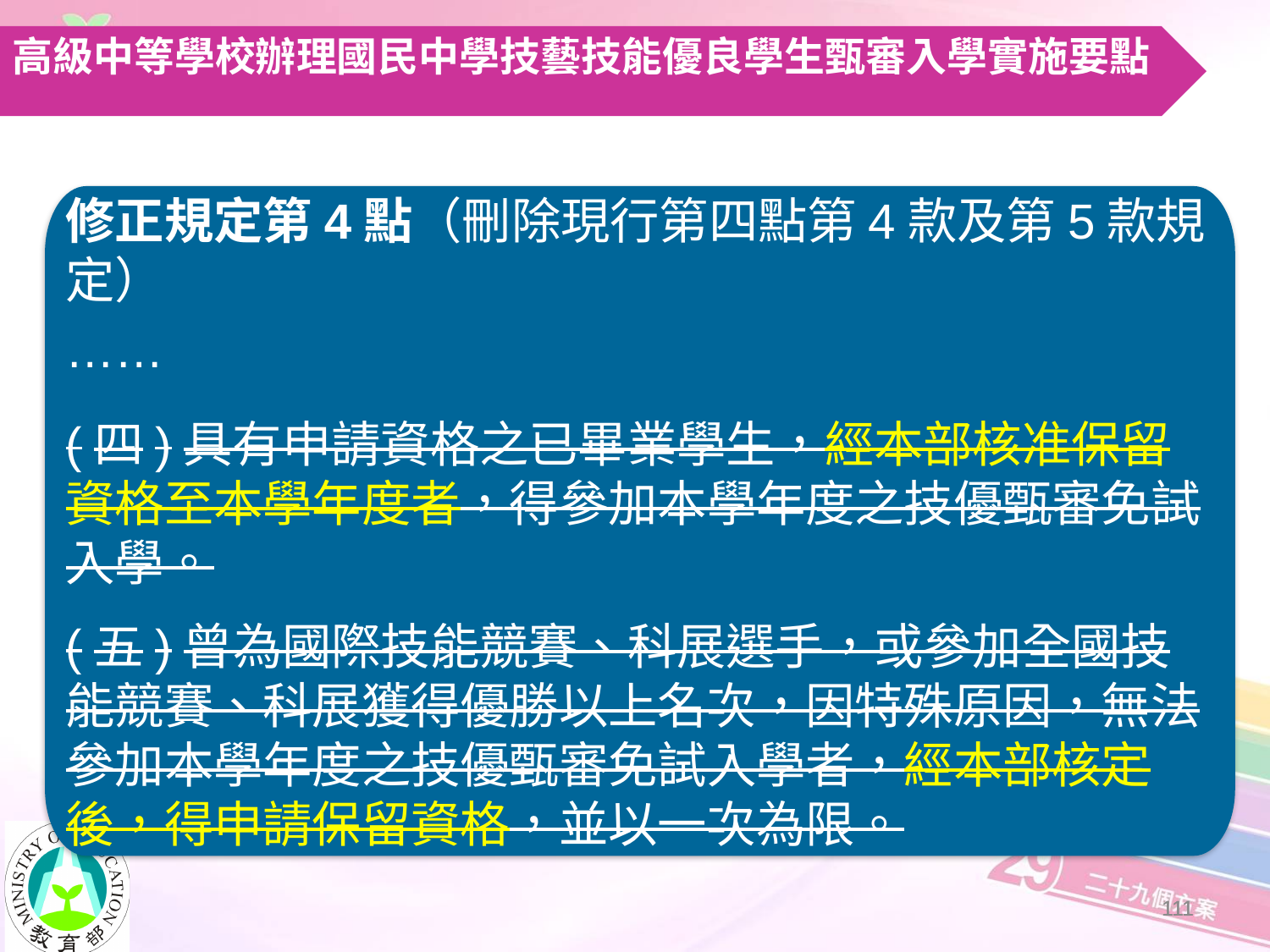

高級中等學校辦理國民中學技藝技能優良學生甄審入學實施要點

修正規定第4點（刪除現行第四點第4款及第5款規定）
……
(四)具有申請資格之已畢業學生，經本部核准保留資格至本學年度者，得參加本學年度之技優甄審免試入學。
(五)曾為國際技能競賽、科展選手，或參加全國技能競賽、科展獲得優勝以上名次，因特殊原因，無法參加本學年度之技優甄審免試入學者，經本部核定後，得申請保留資格，並以一次為限。
111
111